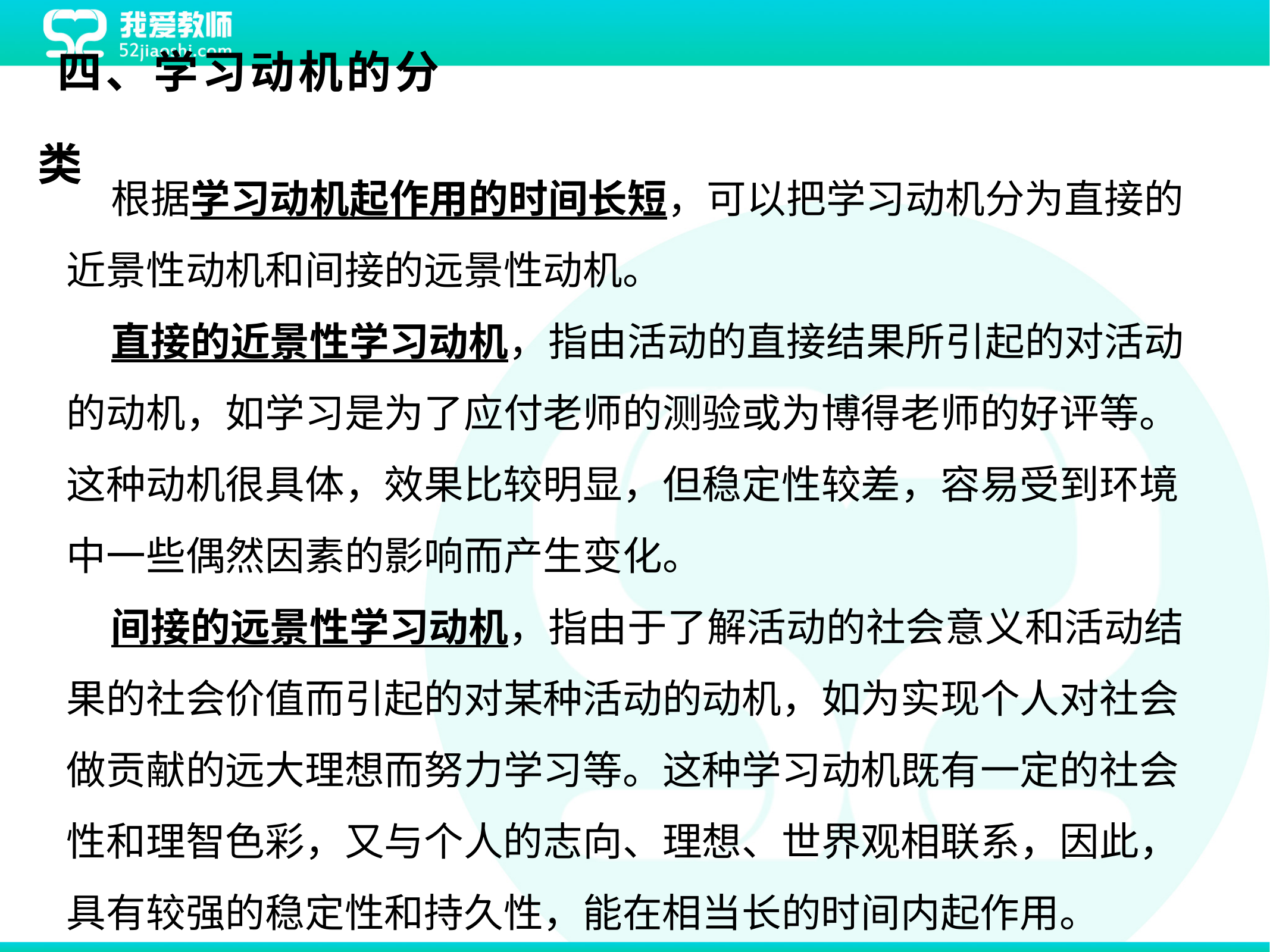

四、学习动机的分类
根据学习动机起作用的时间长短，可以把学习动机分为直接的近景性动机和间接的远景性动机。
直接的近景性学习动机，指由活动的直接结果所引起的对活动的动机，如学习是为了应付老师的测验或为博得老师的好评等。这种动机很具体，效果比较明显，但稳定性较差，容易受到环境中一些偶然因素的影响而产生变化。
间接的远景性学习动机，指由于了解活动的社会意义和活动结果的社会价值而引起的对某种活动的动机，如为实现个人对社会做贡献的远大理想而努力学习等。这种学习动机既有一定的社会性和理智色彩，又与个人的志向、理想、世界观相联系，因此，具有较强的稳定性和持久性，能在相当长的时间内起作用。